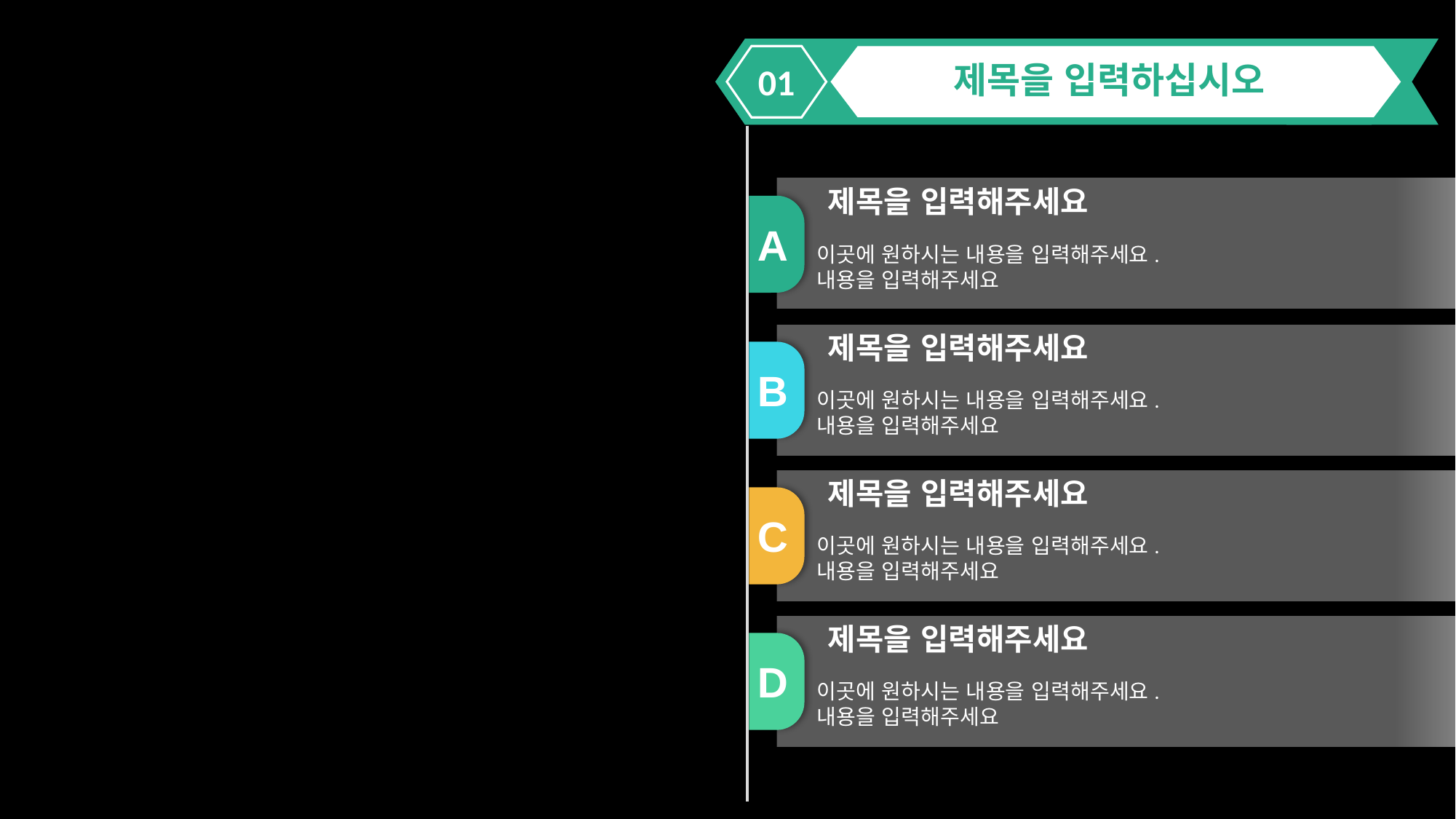

제목을 입력하십시오
01
제목을 입력해주세요

A

이곳에 원하시는 내용을 입력해주세요.
내용을 입력해주세요
제목을 입력해주세요

B

이곳에 원하시는 내용을 입력해주세요.
내용을 입력해주세요
제목을 입력해주세요

C

이곳에 원하시는 내용을 입력해주세요.
내용을 입력해주세요
제목을 입력해주세요

D

이곳에 원하시는 내용을 입력해주세요.
내용을 입력해주세요